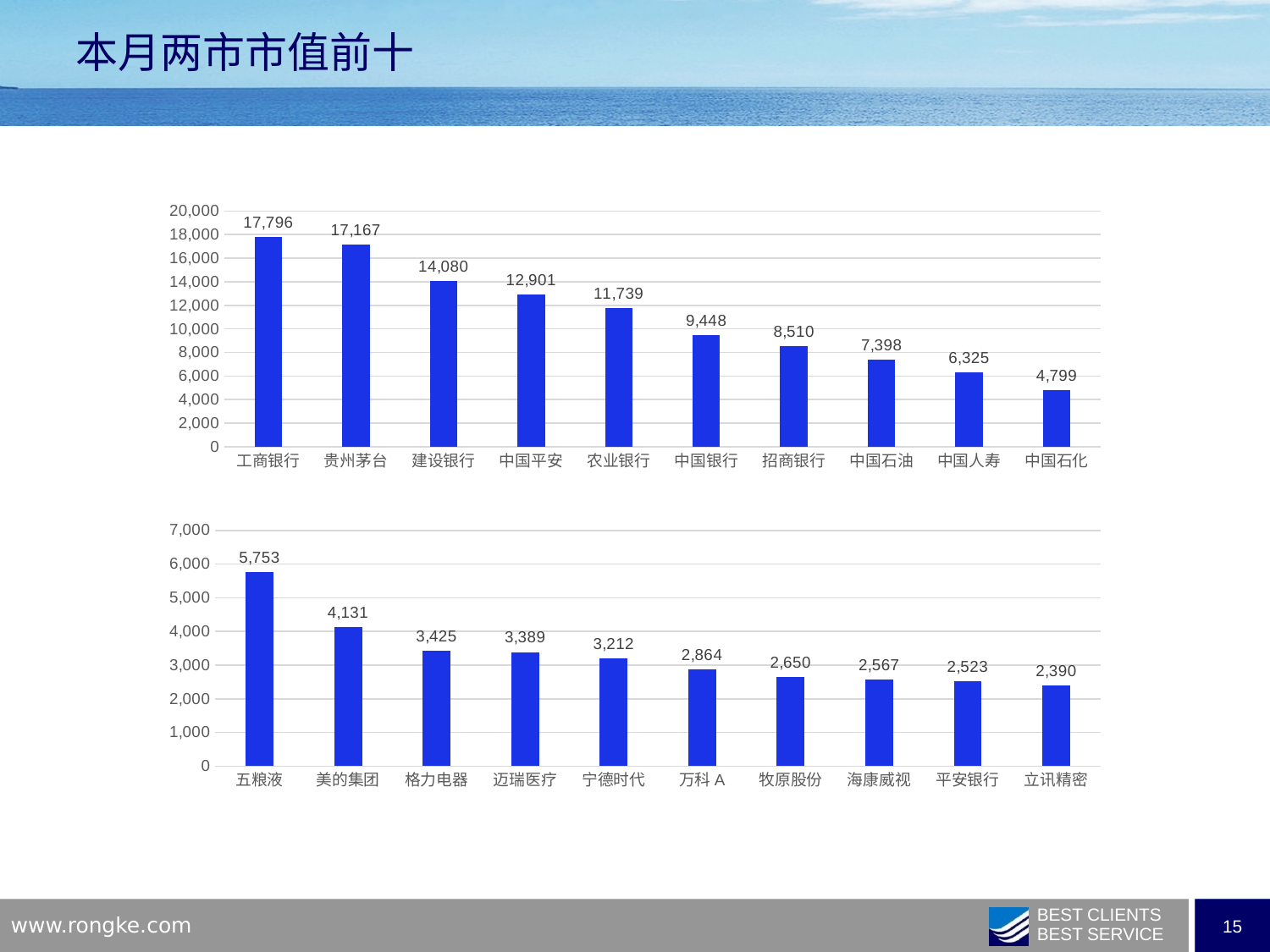

本月两市市值前十

### Chart

| Category |  |
|---|---|
| 工商银行 | 17796.194 |
| 贵州茅台 | 17167.1991 |
| 建设银行 | 14079.607 |
| 中国平安 | 12900.755 |
| 农业银行 | 11739.3525 |
| 中国银行 | 9448.3395 |
| 招商银行 | 8509.703 |
| 中国石油 | 7397.9589 |
| 中国人寿 | 6324.7268 |
| 中国石化 | 4798.6488 |

### Chart

| Category |  |
|---|---|
| 五粮液 | 5752.5431 |
| 美的集团 | 4131.0856 |
| 格力电器 | 3425.3572 |
| 迈瑞医疗 | 3389.3472 |
| 宁德时代 | 3212.0127 |
| 万科A | 2864.1801 |
| 牧原股份 | 2649.7187 |
| 海康威视 | 2567.0744 |
| 平安银行 | 2522.7694 |
| 立讯精密 | 2390.4564 |